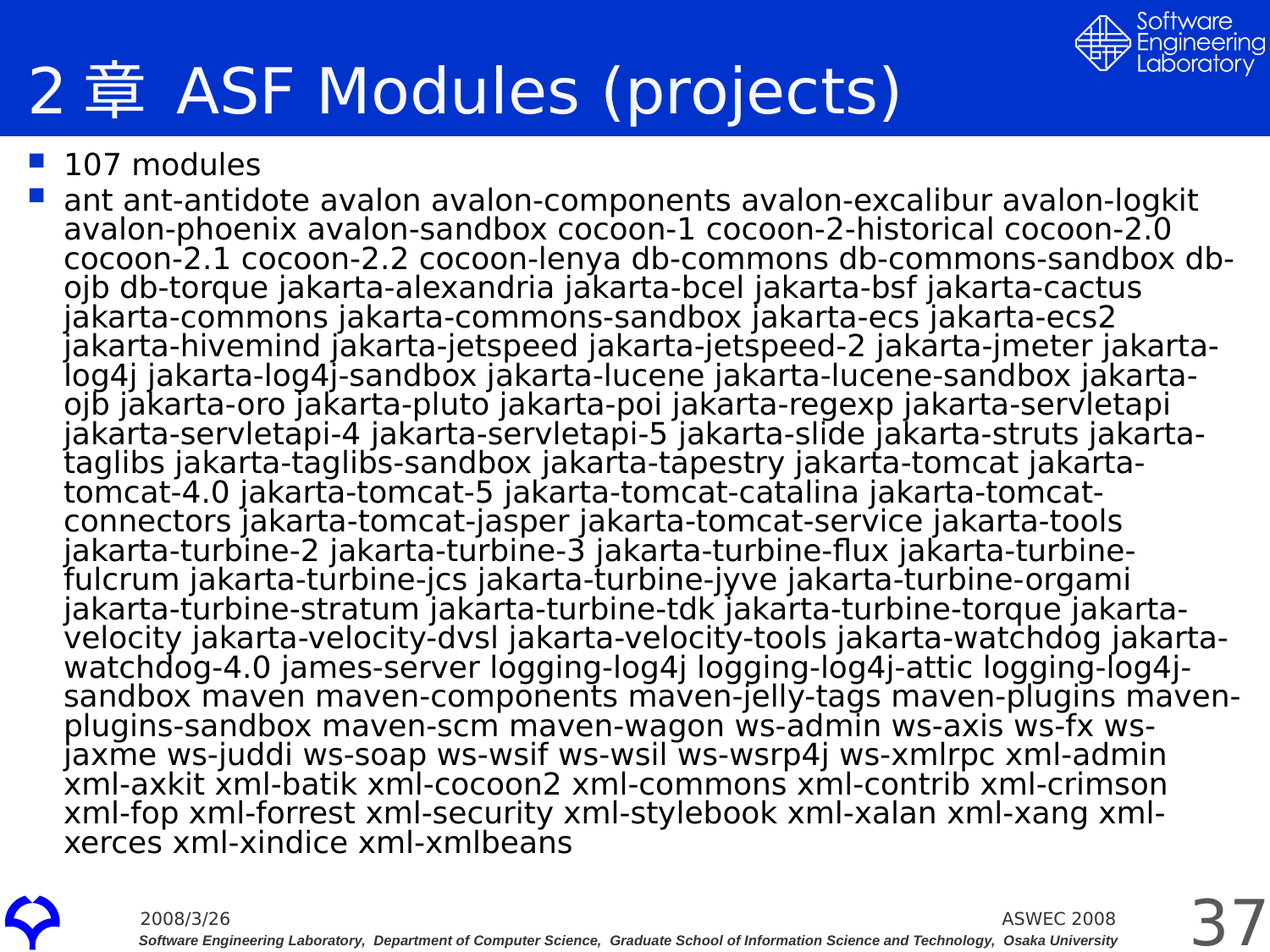

# 2章 ASF Modules (projects)
107 modules
ant ant-antidote avalon avalon-components avalon-excalibur avalon-logkit avalon-phoenix avalon-sandbox cocoon-1 cocoon-2-historical cocoon-2.0 cocoon-2.1 cocoon-2.2 cocoon-lenya db-commons db-commons-sandbox db-ojb db-torque jakarta-alexandria jakarta-bcel jakarta-bsf jakarta-cactus jakarta-commons jakarta-commons-sandbox jakarta-ecs jakarta-ecs2 jakarta-hivemind jakarta-jetspeed jakarta-jetspeed-2 jakarta-jmeter jakarta-log4j jakarta-log4j-sandbox jakarta-lucene jakarta-lucene-sandbox jakarta-ojb jakarta-oro jakarta-pluto jakarta-poi jakarta-regexp jakarta-servletapi jakarta-servletapi-4 jakarta-servletapi-5 jakarta-slide jakarta-struts jakarta-taglibs jakarta-taglibs-sandbox jakarta-tapestry jakarta-tomcat jakarta-tomcat-4.0 jakarta-tomcat-5 jakarta-tomcat-catalina jakarta-tomcat-connectors jakarta-tomcat-jasper jakarta-tomcat-service jakarta-tools jakarta-turbine-2 jakarta-turbine-3 jakarta-turbine-flux jakarta-turbine-fulcrum jakarta-turbine-jcs jakarta-turbine-jyve jakarta-turbine-orgami jakarta-turbine-stratum jakarta-turbine-tdk jakarta-turbine-torque jakarta-velocity jakarta-velocity-dvsl jakarta-velocity-tools jakarta-watchdog jakarta-watchdog-4.0 james-server logging-log4j logging-log4j-attic logging-log4j-sandbox maven maven-components maven-jelly-tags maven-plugins maven-plugins-sandbox maven-scm maven-wagon ws-admin ws-axis ws-fx ws-jaxme ws-juddi ws-soap ws-wsif ws-wsil ws-wsrp4j ws-xmlrpc xml-admin xml-axkit xml-batik xml-cocoon2 xml-commons xml-contrib xml-crimson xml-fop xml-forrest xml-security xml-stylebook xml-xalan xml-xang xml-xerces xml-xindice xml-xmlbeans
37
ASWEC 2008
2008/3/26